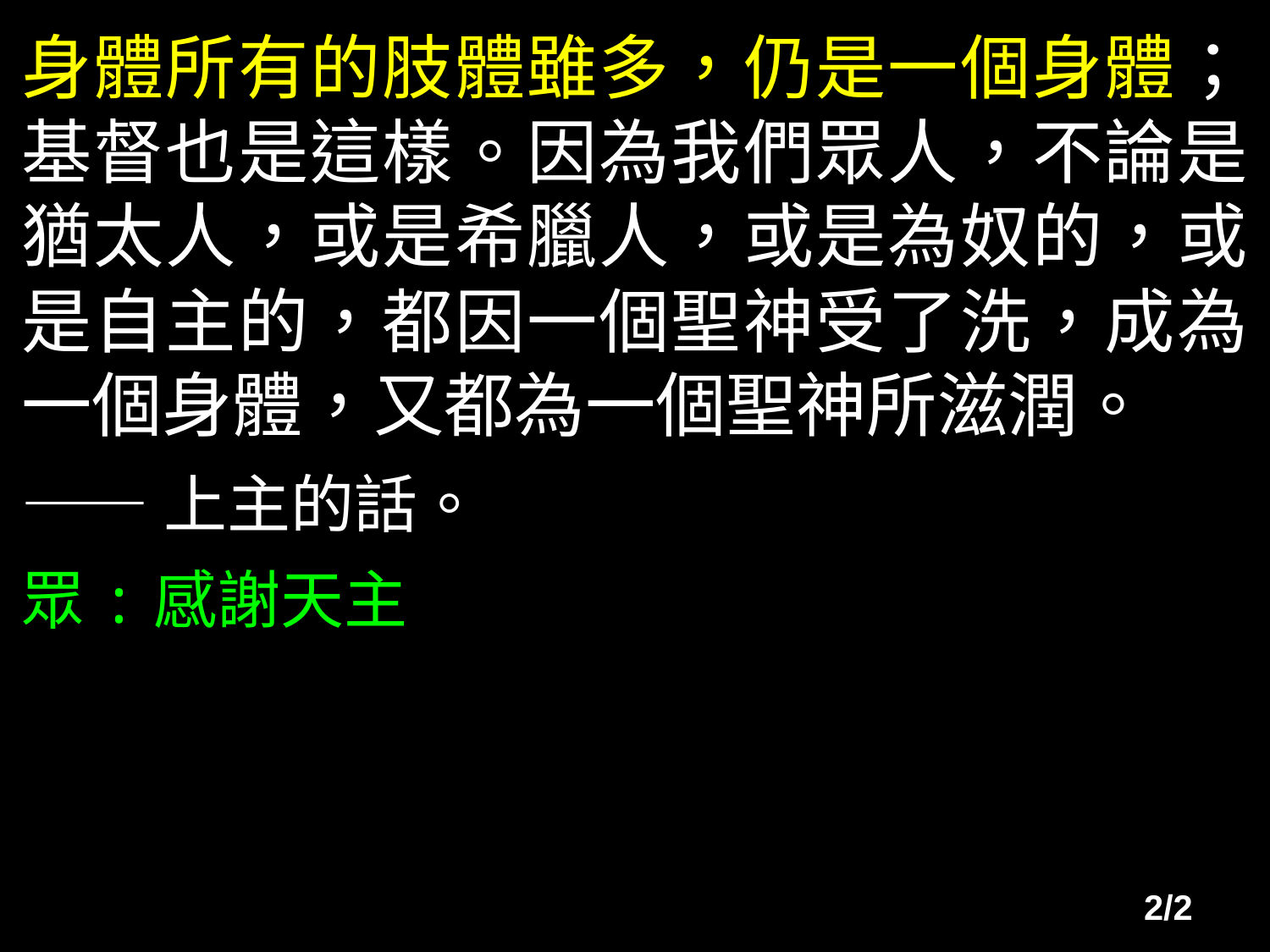

身體所有的肢體雖多，仍是一個身體；基督也是這樣。因為我們眾人，不論是猶太人，或是希臘人，或是為奴的，或是自主的，都因一個聖神受了洗，成為一個身體，又都為一個聖神所滋潤。
——上主的話。
眾:感謝天主

2/2